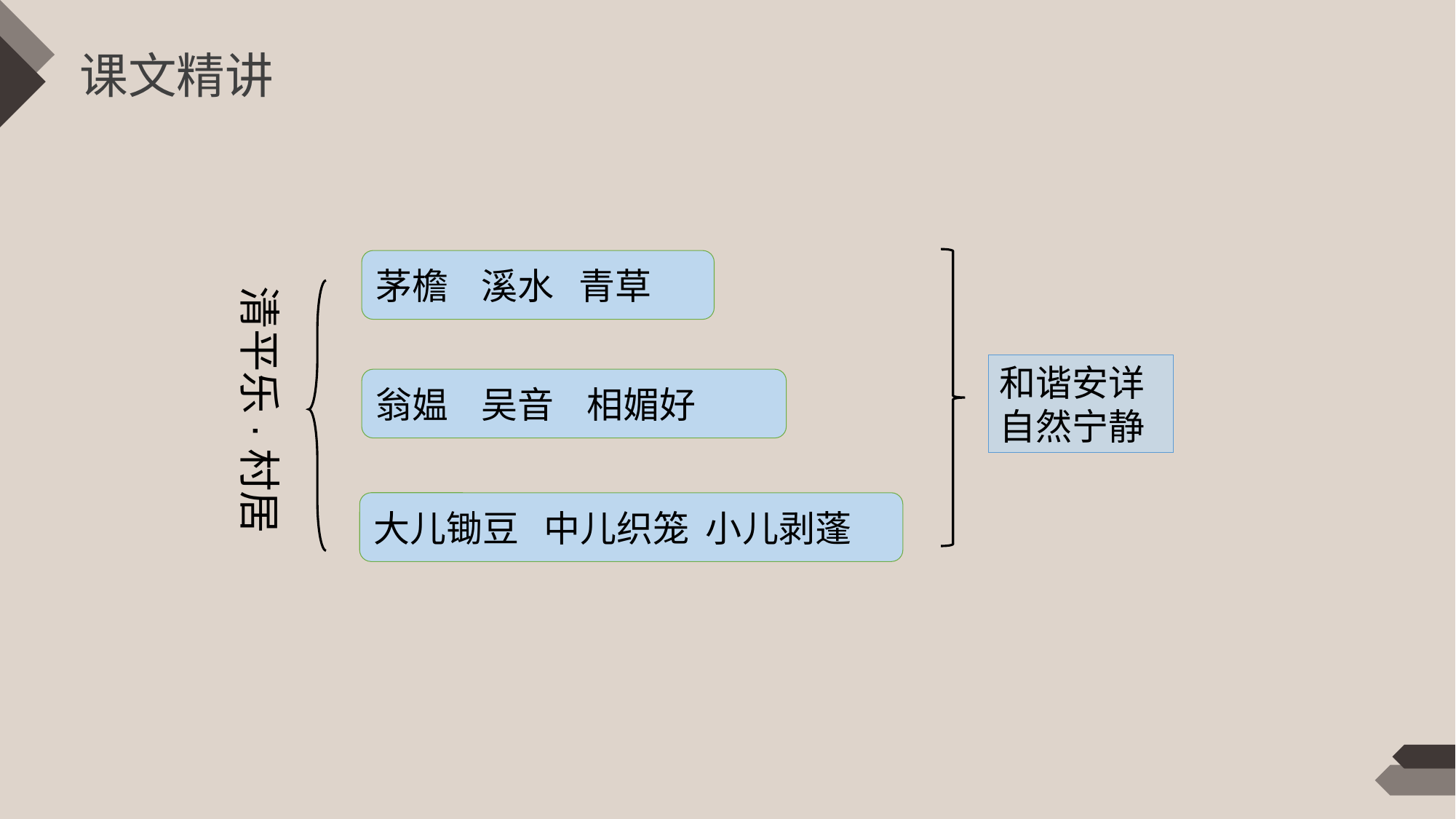

课文精讲

茅檐    溪水   青草

清平乐·村居
和谐安详自然宁静
翁媪    吴音    相媚好
大儿锄豆   中儿织笼  小儿剥蓬